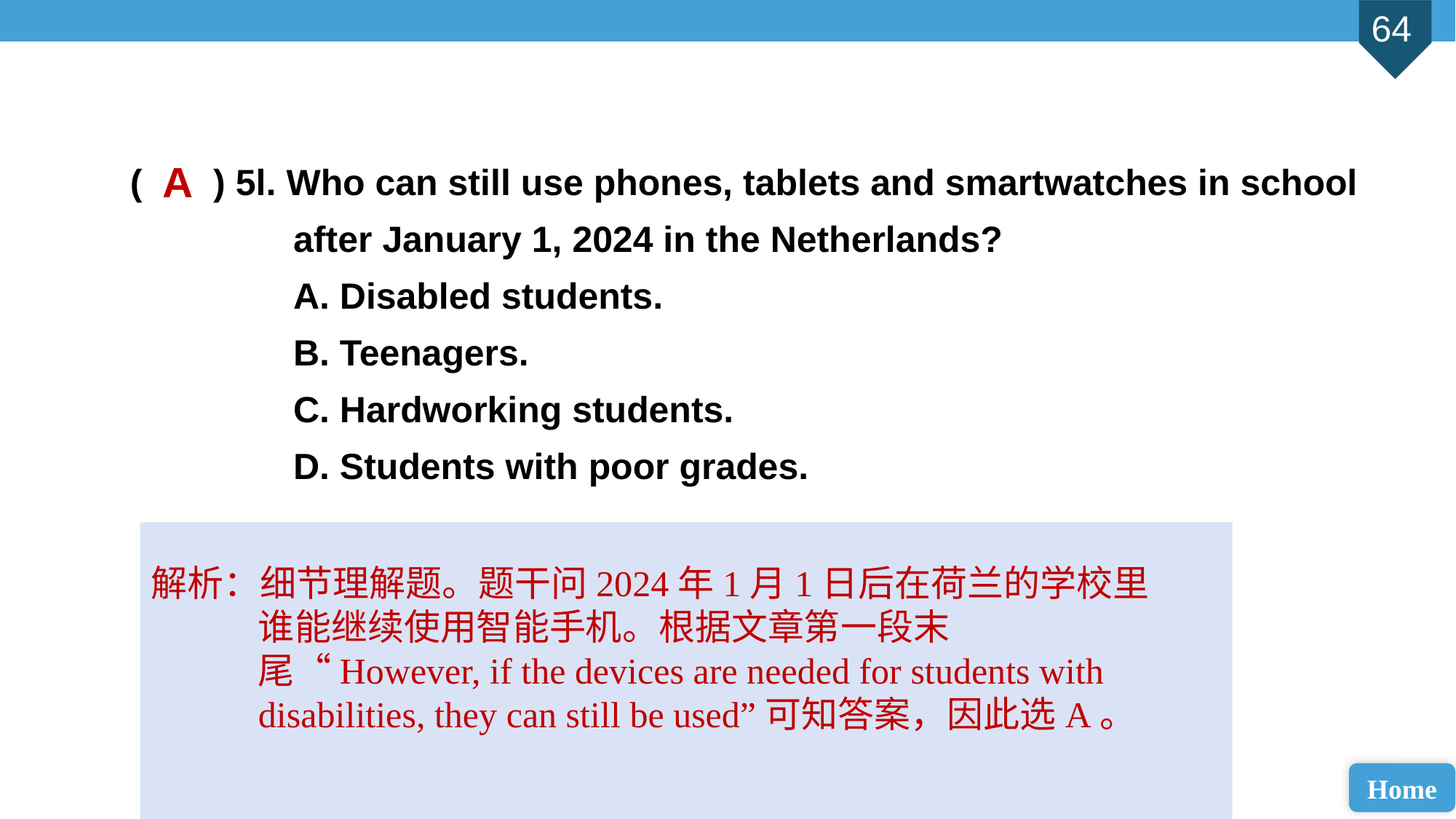

(       ) 5l. Who can still use phones, tablets and smartwatches in school
                after January 1, 2024 in the Netherlands?
                A. Disabled students.
                B. Teenagers.
                C. Hardworking students.
                D. Students with poor grades.
A

解析：细节理解题。题干问2024年1月1日后在荷兰的学校里谁能继续使用智能手机。根据文章第一段末尾“However, if the devices are needed for students with disabilities, they can still be used”可知答案，因此选A。